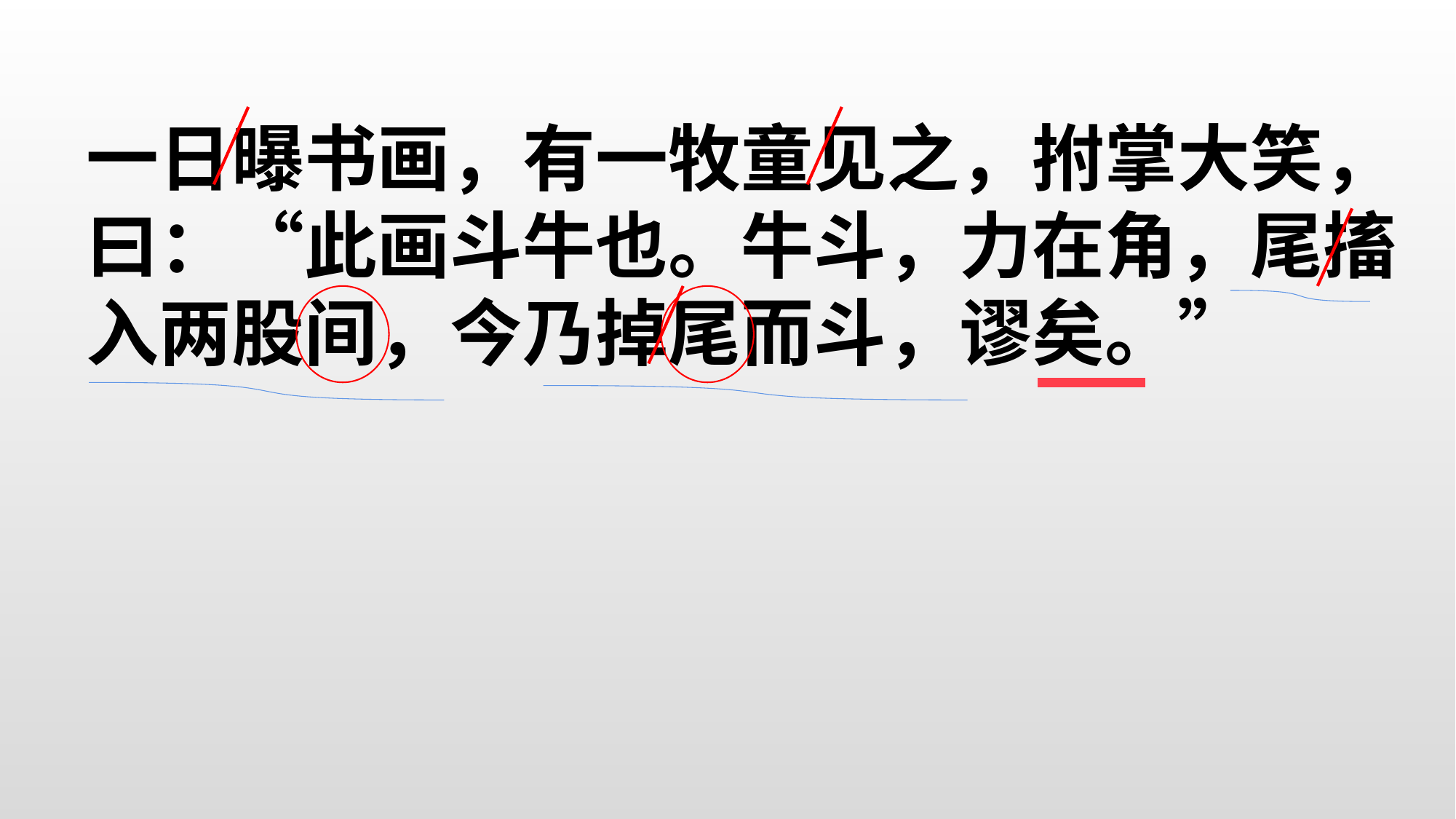

一日曝书画，有一牧童见之，拊掌大笑，曰：“此画斗牛也。牛斗，力在角，尾搐入两股间，今乃掉尾而斗，谬矣。”